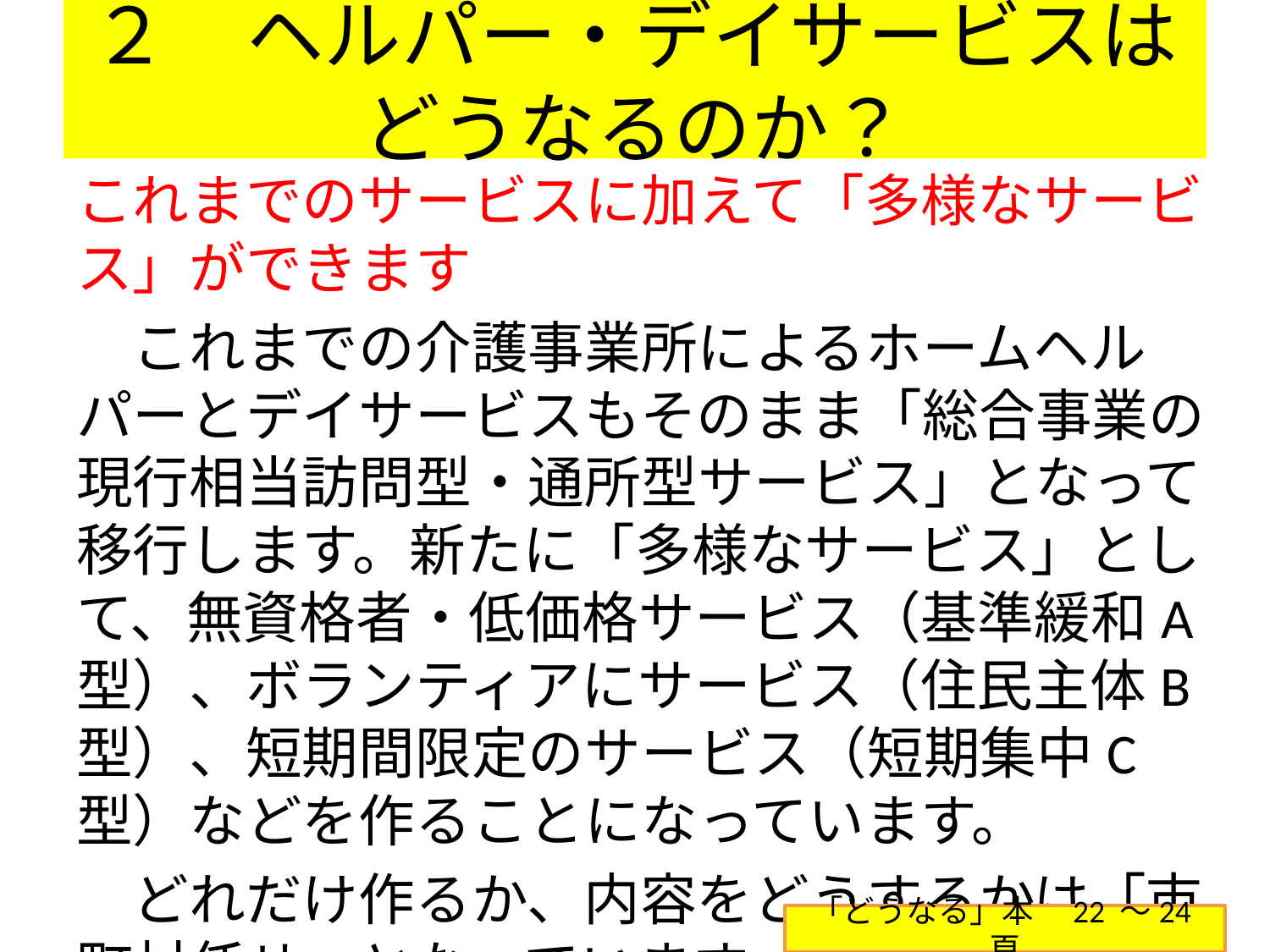

# ２　ヘルパー・デイサービスはどうなるのか？
これまでのサービスに加えて「多様なサービス」ができます
　これまでの介護事業所によるホームヘルパーとデイサービスもそのまま「総合事業の現行相当訪問型・通所型サービス」となって移行します。新たに「多様なサービス」として、無資格者・低価格サービス（基準緩和A型）、ボランティアにサービス（住民主体B型）、短期間限定のサービス（短期集中C型）などを作ることになっています。
　どれだけ作るか、内容をどうするかは「市町村任せ」となっています。

「どうなる」本　22 ～24頁